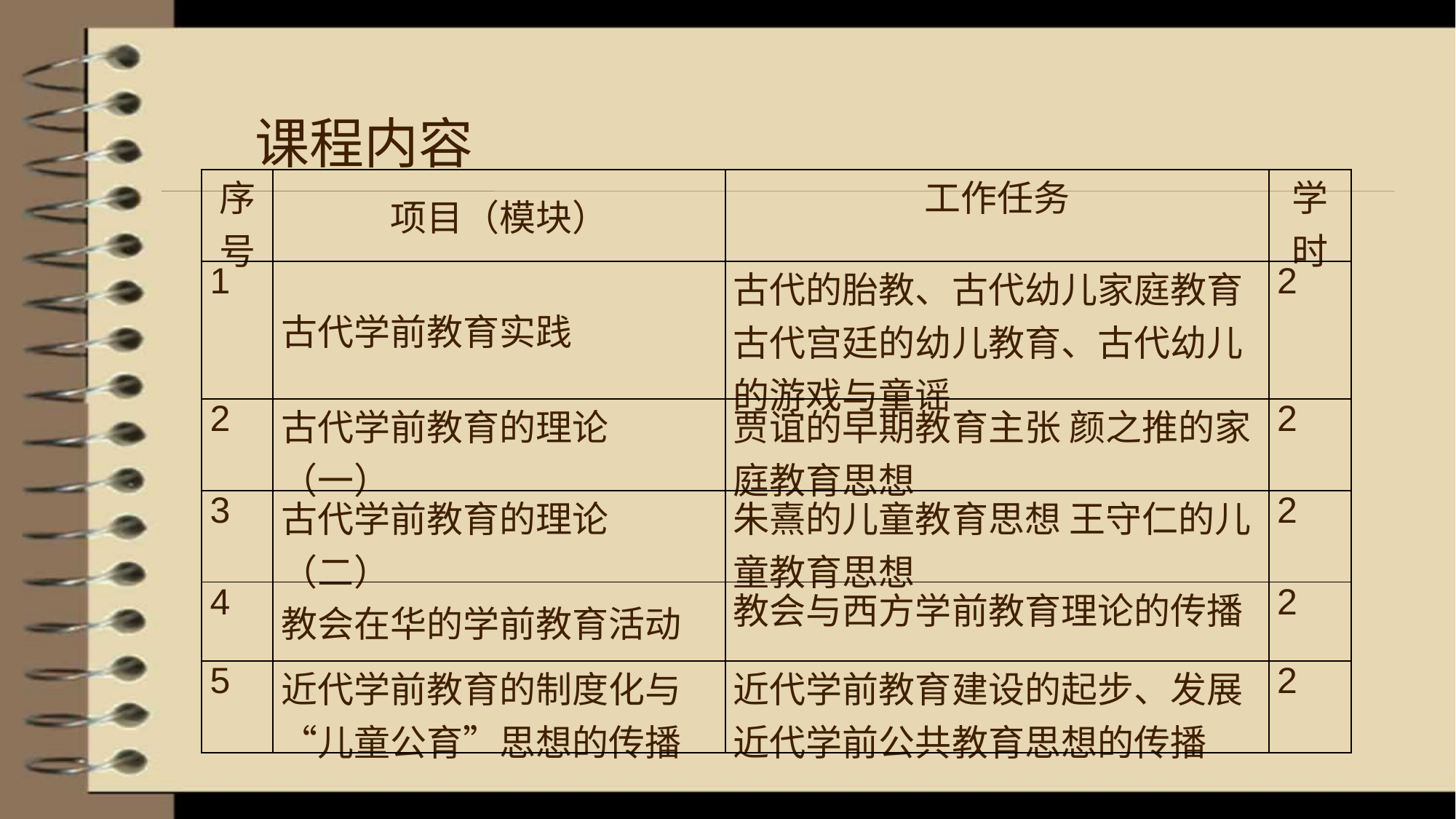

#
课程内容
| 序号 | 项目（模块） | 工作任务 | 学时 |
| --- | --- | --- | --- |
| 1 | 古代学前教育实践 | 古代的胎教、古代幼儿家庭教育 古代宫廷的幼儿教育、古代幼儿的游戏与童谣 | 2 |
| 2 | 古代学前教育的理论 （一） | 贾谊的早期教育主张 颜之推的家庭教育思想 | 2 |
| 3 | 古代学前教育的理论 （二） | 朱熹的儿童教育思想 王守仁的儿童教育思想 | 2 |
| 4 | 教会在华的学前教育活动 | 教会与西方学前教育理论的传播 | 2 |
| 5 | 近代学前教育的制度化与“儿童公育”思想的传播 | 近代学前教育建设的起步、发展 近代学前公共教育思想的传播 | 2 |